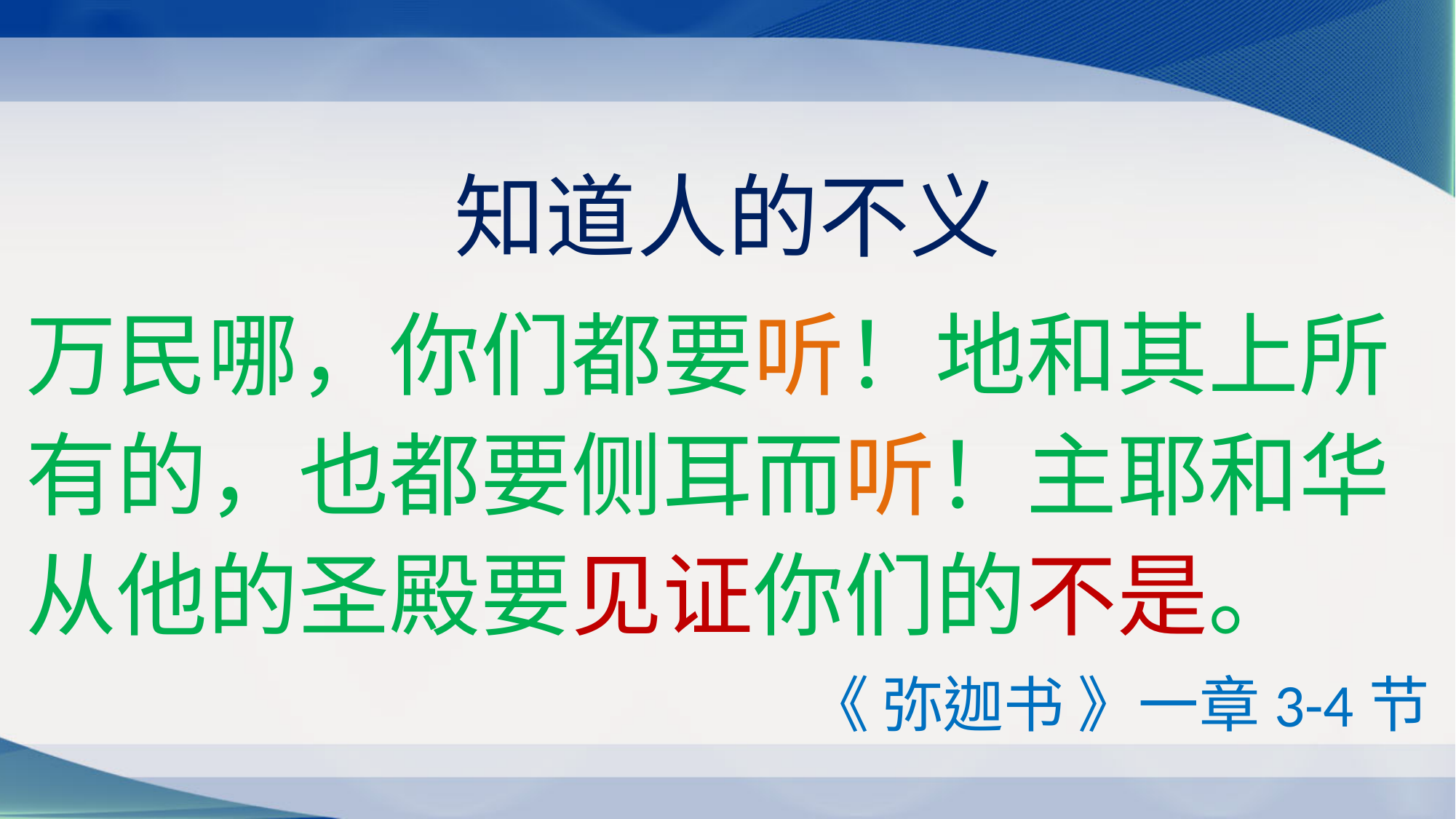

知道人的不义
万民哪，你们都要听！地和其上所有的，也都要侧耳而听！主耶和华从他的圣殿要见证你们的不是。
《 弥迦书 》一章3-4节